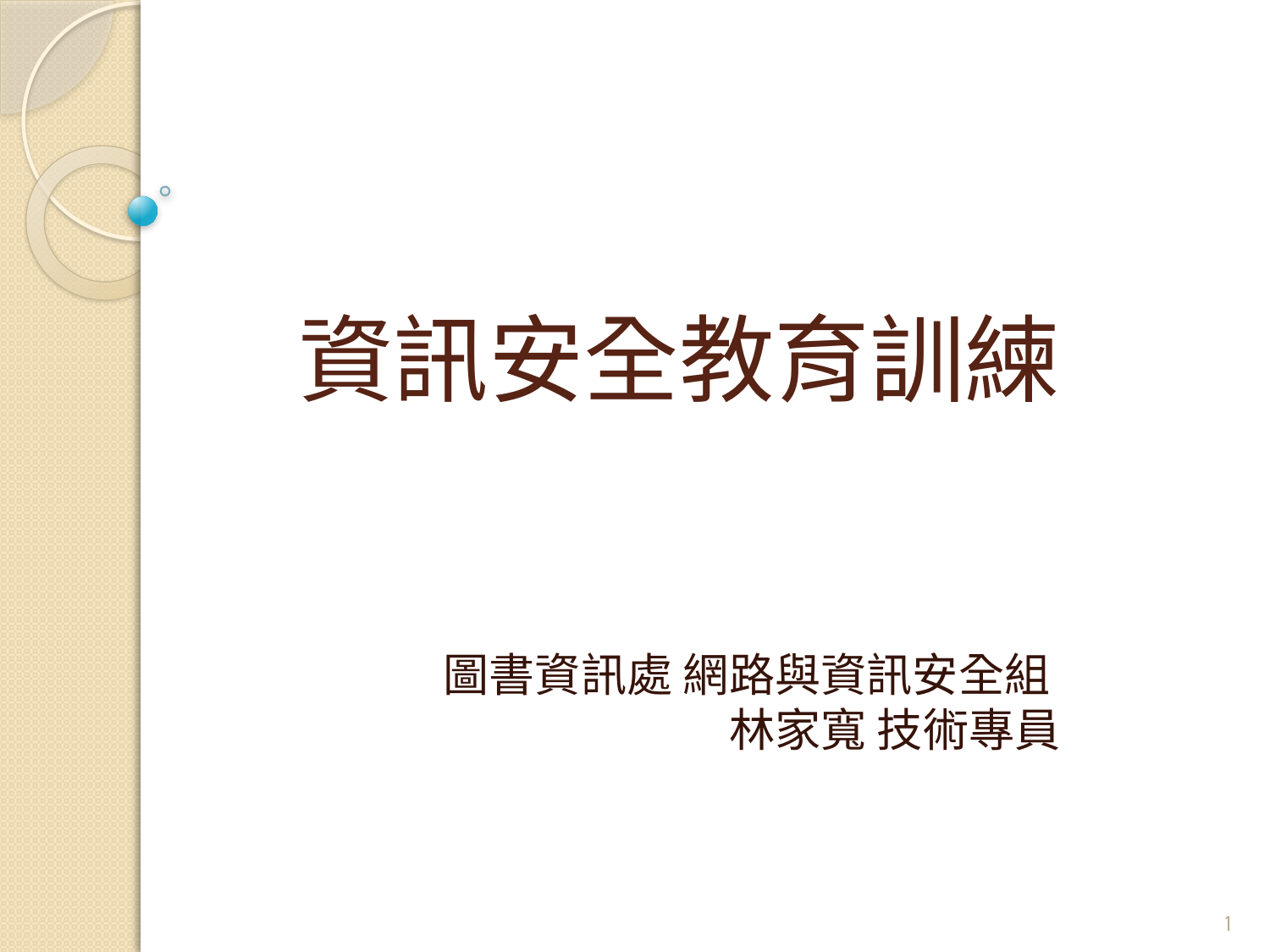

# 資訊安全教育訓練
圖書資訊處 網路與資訊安全組
林家寬 技術專員
1